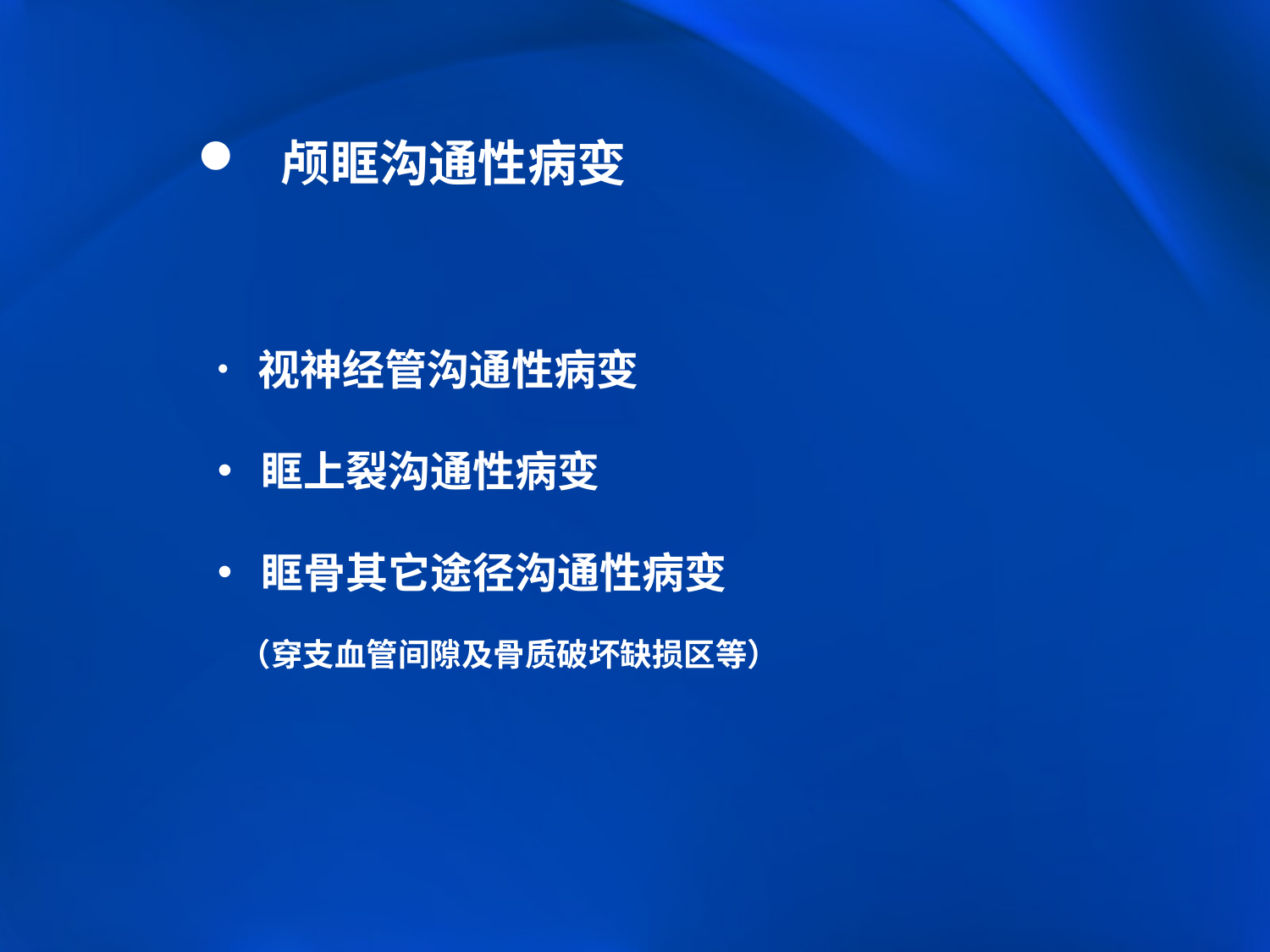

颅眶沟通性病变
   视神经管沟通性病变
  眶上裂沟通性病变
  眶骨其它途径沟通性病变
  （穿支血管间隙及骨质破坏缺损区等）